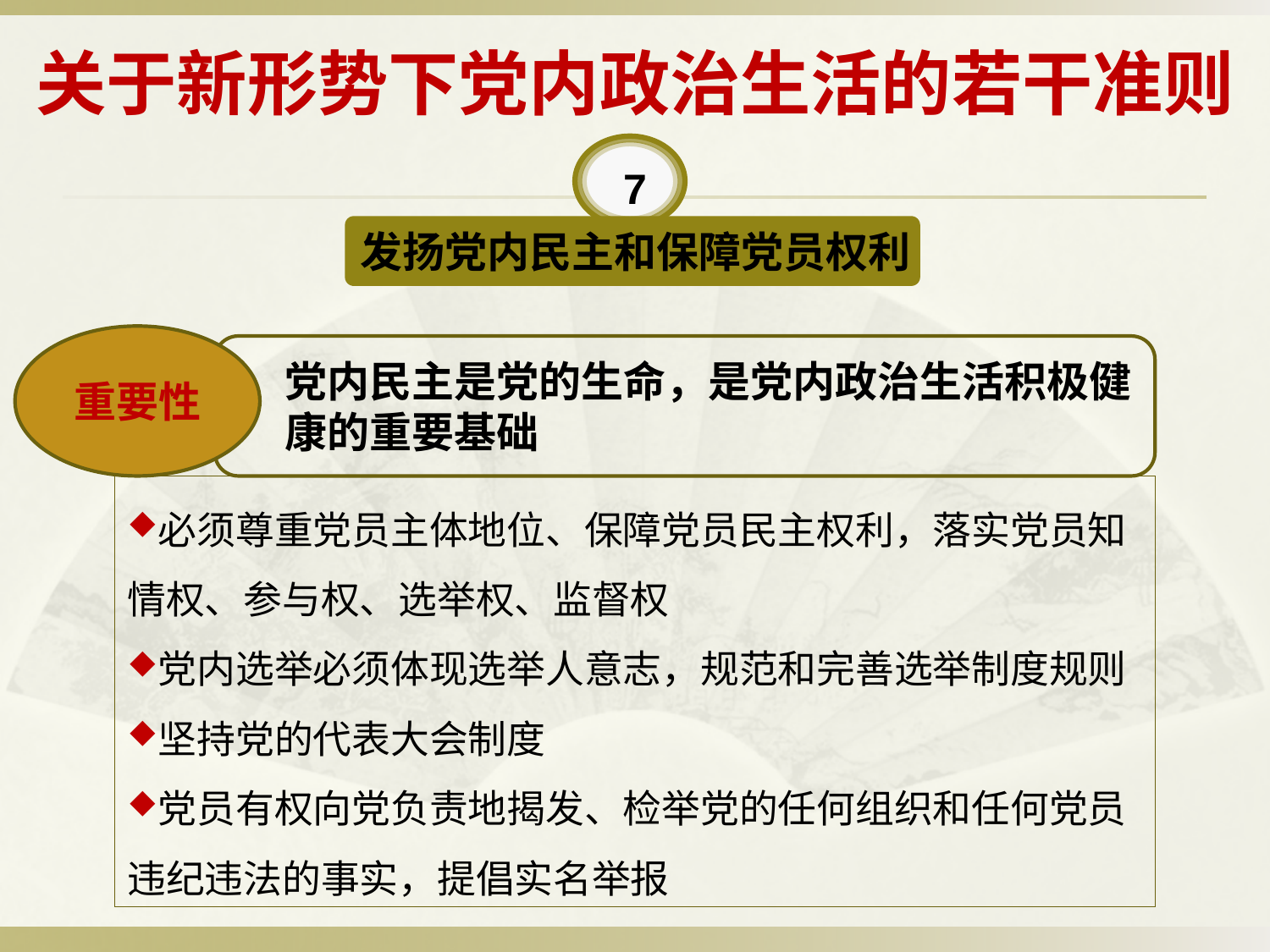

# 关于新形势下党内政治生活的若干准则

7
发扬党内民主和保障党员权利
重要性
党内民主是党的生命，是党内政治生活积极健康的重要基础
必须尊重党员主体地位、保障党员民主权利，落实党员知情权、参与权、选举权、监督权
党内选举必须体现选举人意志，规范和完善选举制度规则
坚持党的代表大会制度
党员有权向党负责地揭发、检举党的任何组织和任何党员违纪违法的事实，提倡实名举报